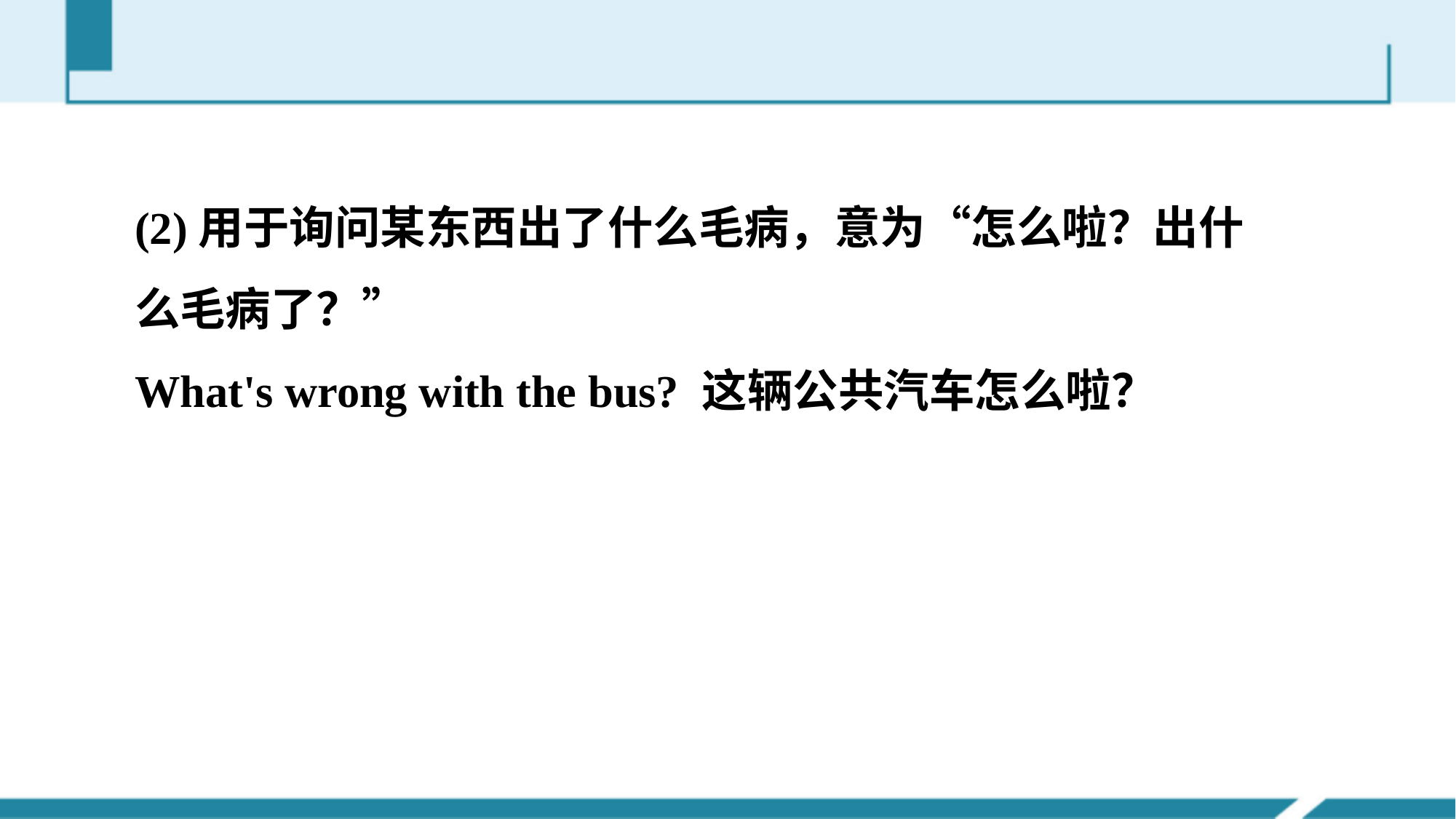

#
(2)用于询问某东西出了什么毛病，意为“怎么啦？出什
么毛病了？”
What's wrong with the bus? 这辆公共汽车怎么啦？